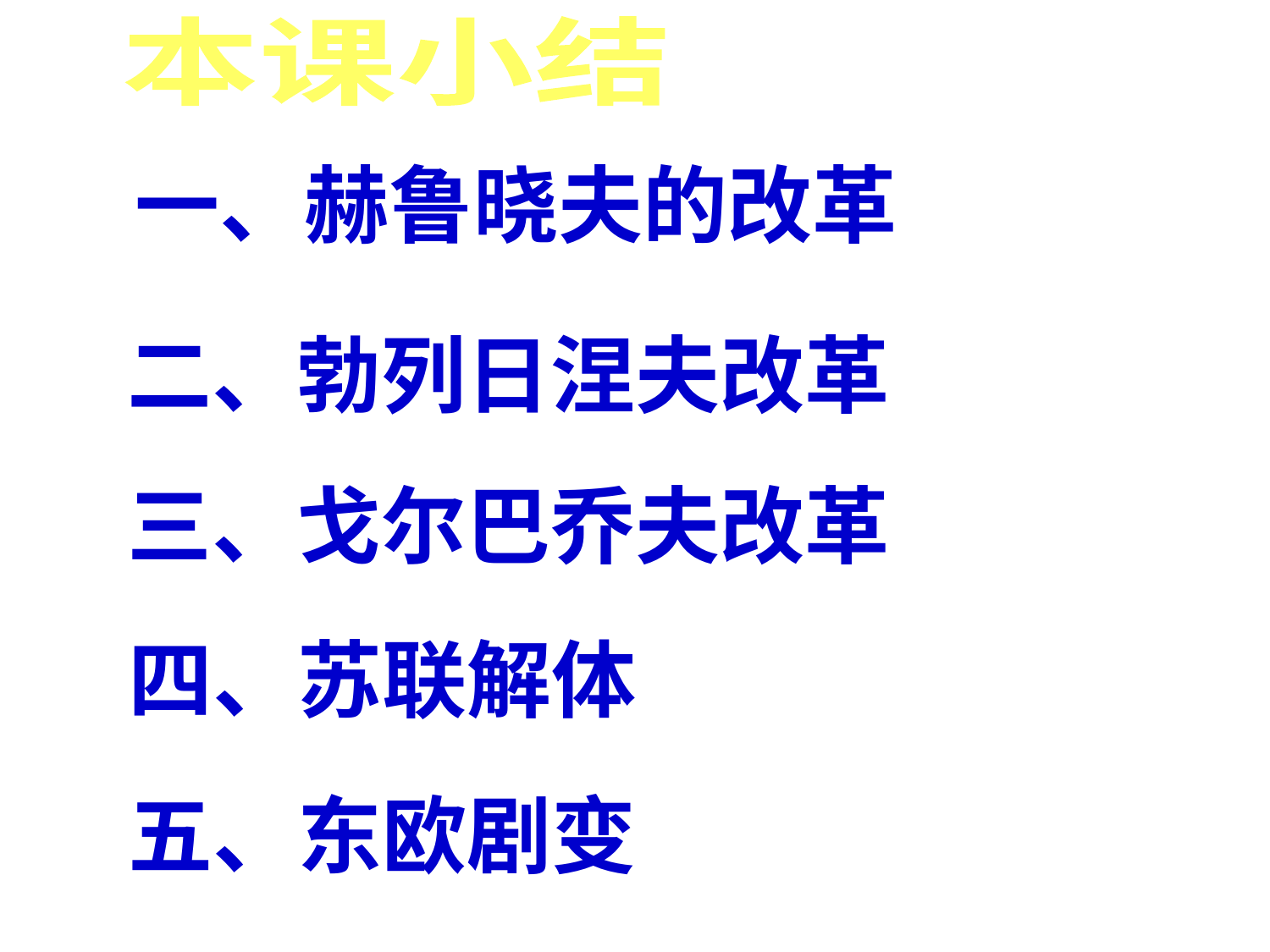

本课小结
一、赫鲁晓夫的改革
二、勃列日涅夫改革
三、戈尔巴乔夫改革
四、苏联解体
五、东欧剧变